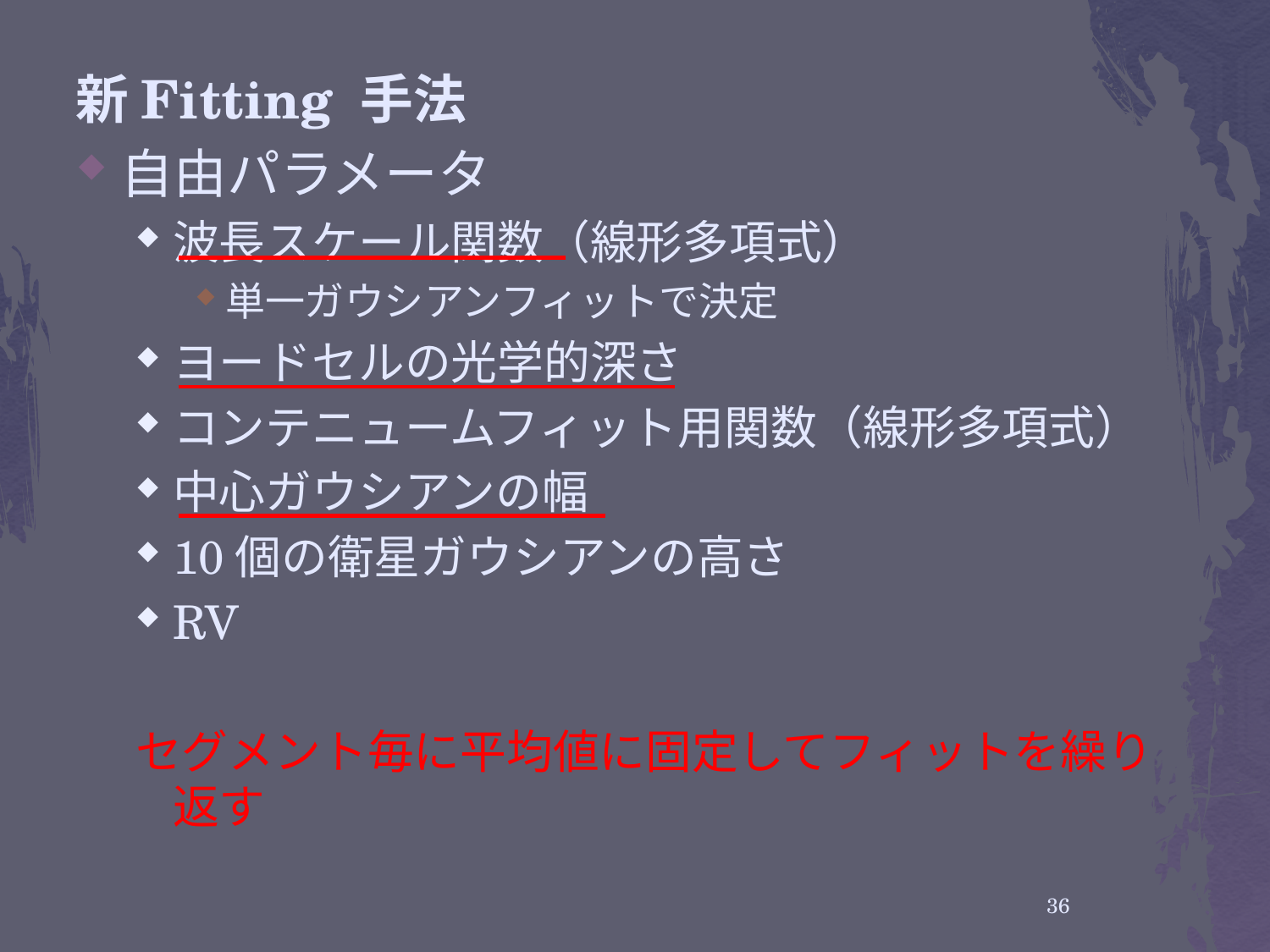

新Fitting 手法
自由パラメータ
波長スケール関数（線形多項式）
単一ガウシアンフィットで決定
ヨードセルの光学的深さ
コンテニュームフィット用関数（線形多項式）
中心ガウシアンの幅
10個の衛星ガウシアンの高さ
RV

セグメント毎に平均値に固定してフィットを繰り返す

36